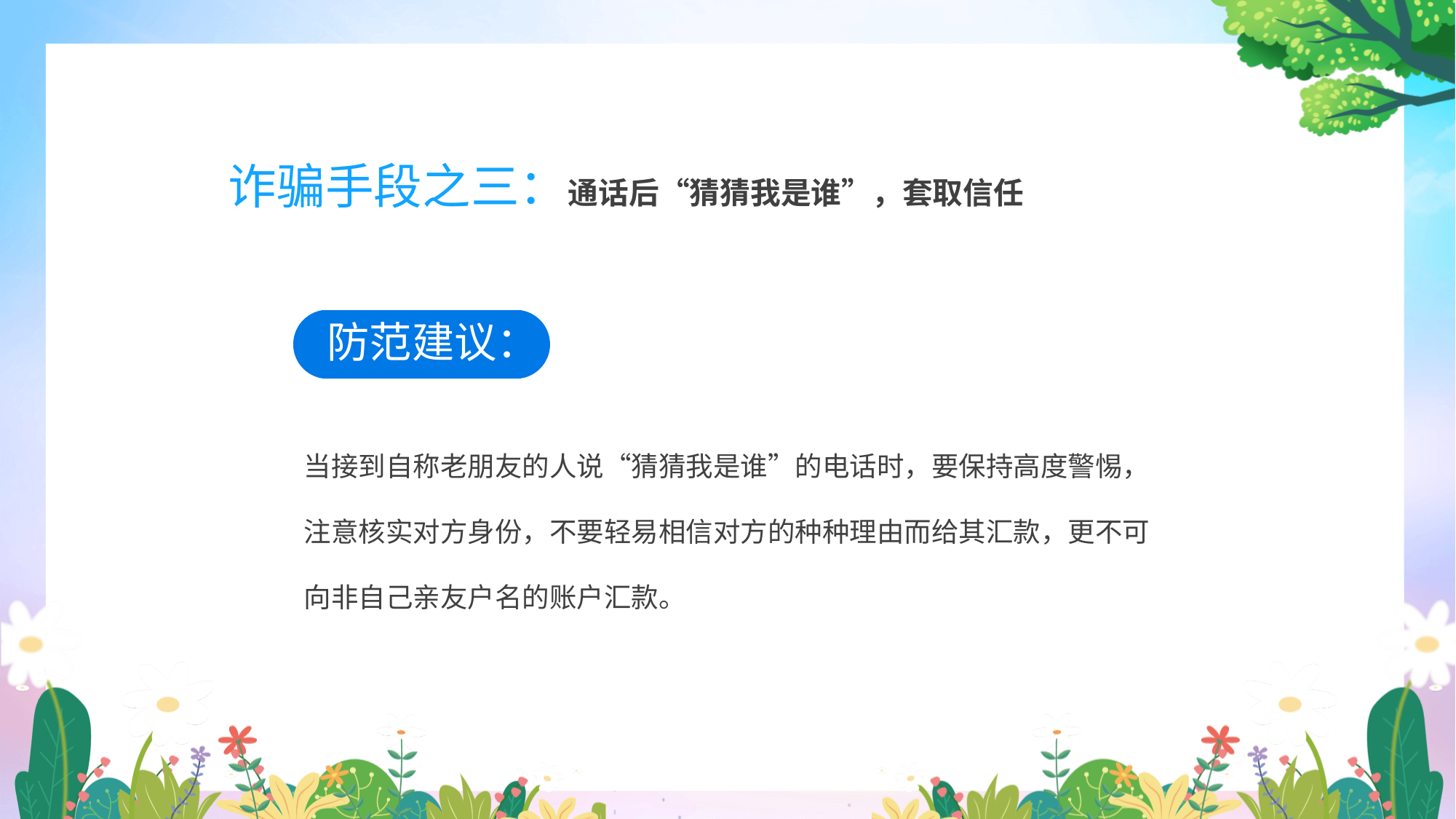

诈骗手段之三：通话后“猜猜我是谁”，套取信任

防范建议：
当接到自称老朋友的人说“猜猜我是谁”的电话时，要保持高度警惕，注意核实对方身份，不要轻易相信对方的种种理由而给其汇款，更不可向非自己亲友户名的账户汇款。